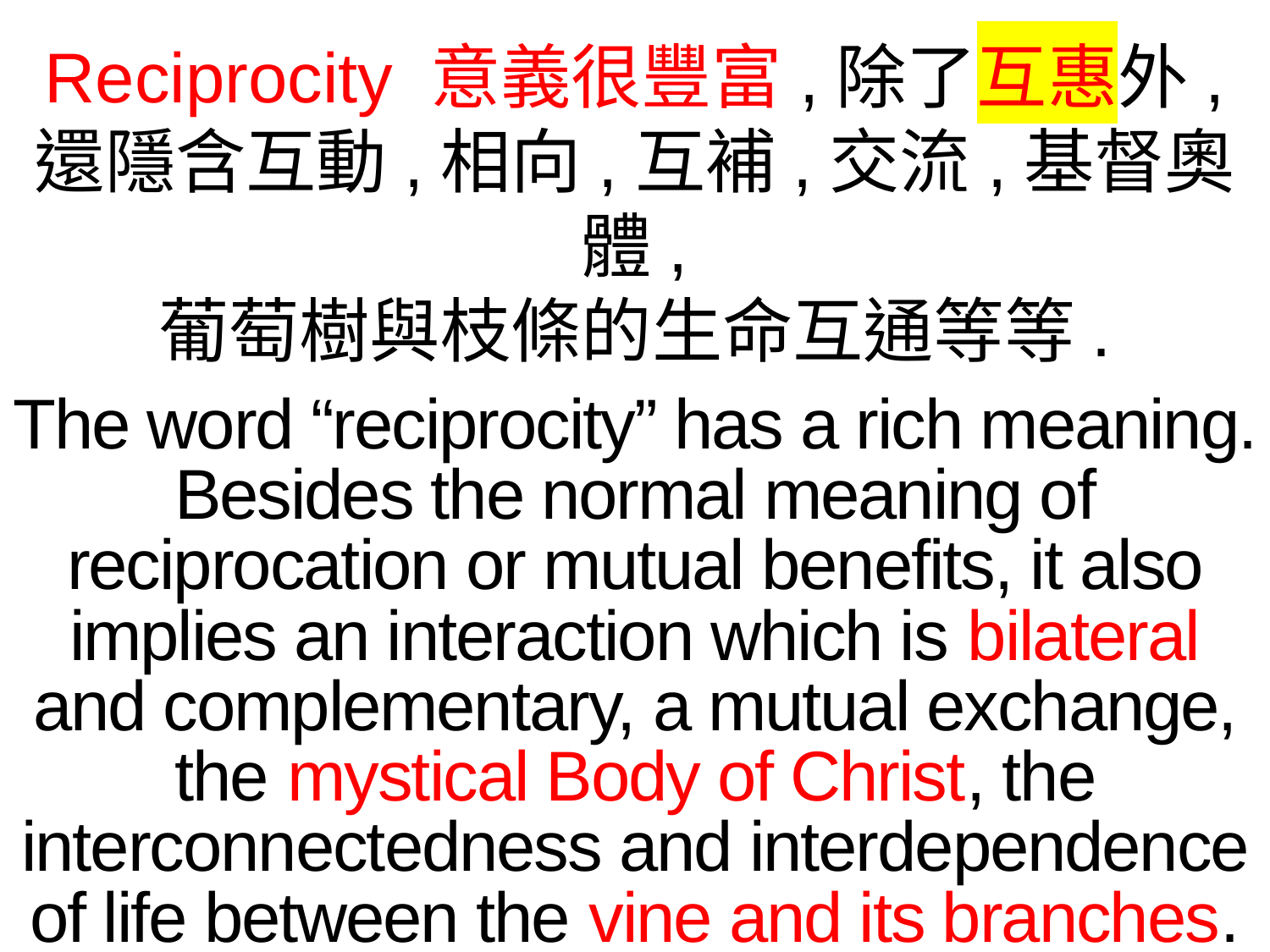

Reciprocity 意義很豐富,除了互惠外,
還隱含互動,相向,互補,交流,基督奧體,
葡萄樹與枝條的生命互通等等.
The word “reciprocity” has a rich meaning. Besides the normal meaning of reciprocation or mutual benefits, it also implies an interaction which is bilateral and complementary, a mutual exchange, the mystical Body of Christ, the interconnectedness and interdependence of life between the vine and its branches.